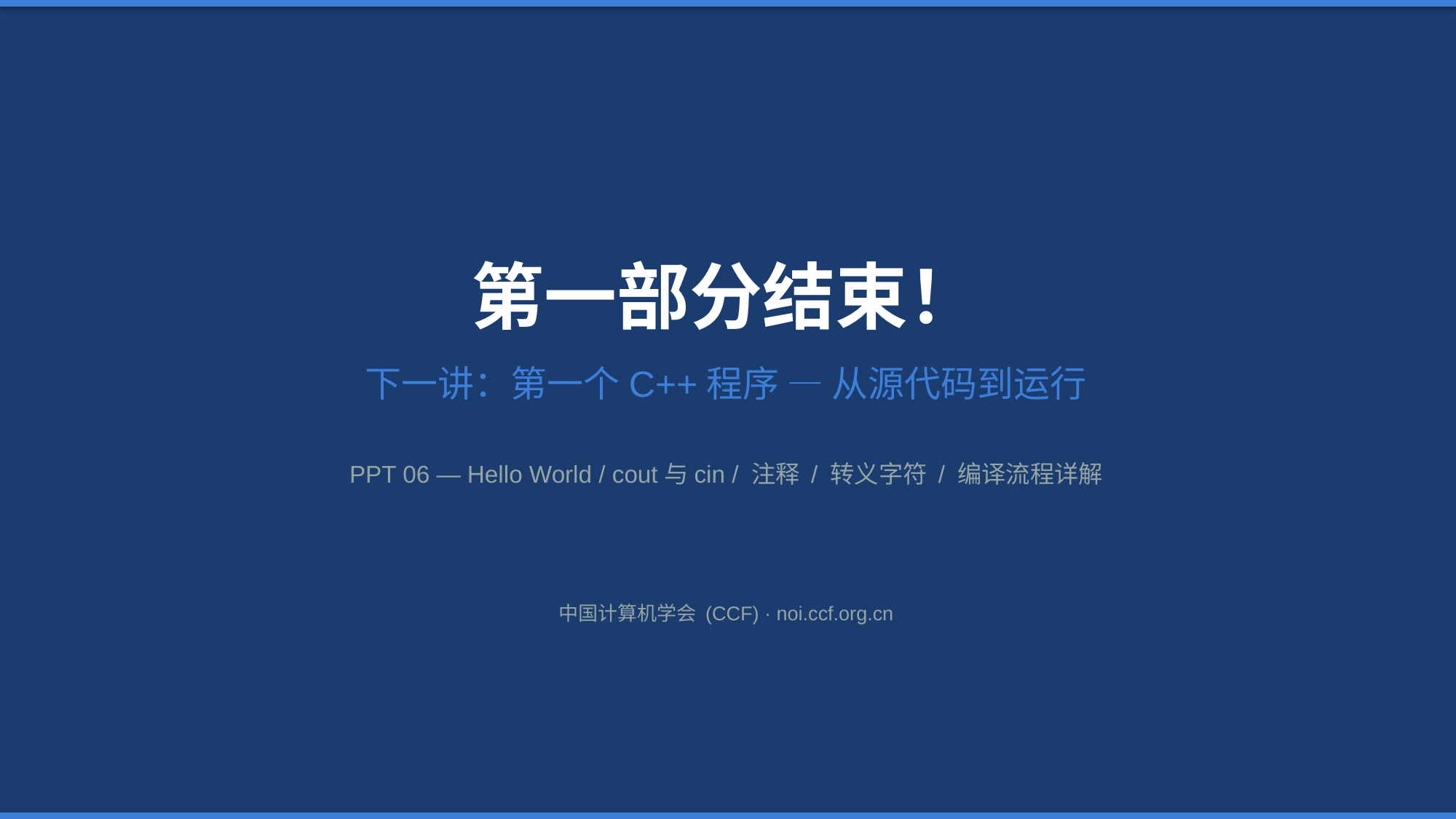

第一部分结束！
下一讲：第一个C++程序 — 从源代码到运行
PPT 06 — Hello World / cout与cin / 注释 / 转义字符 / 编译流程详解
中国计算机学会 (CCF) · noi.ccf.org.cn